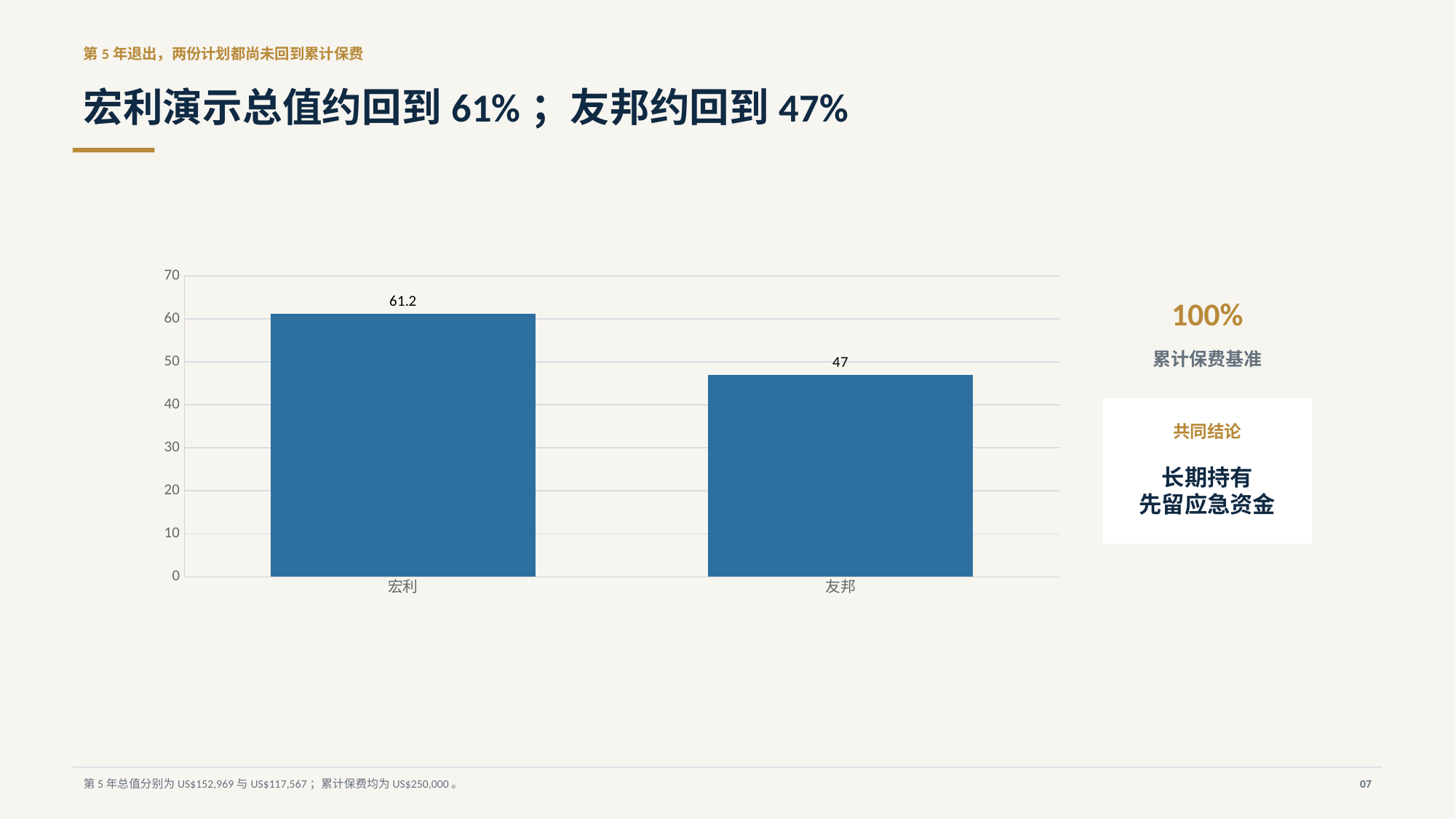

第5年退出，两份计划都尚未回到累计保费
宏利演示总值约回到61%；友邦约回到47%

### Chart

| Category | 第5年总值占累计保费 |
|---|---|
| 宏利 | 61.2 |
| 友邦 | 47.0 |
100%
累计保费基准

共同结论
长期持有
先留应急资金

第5年总值分别为US$152,969与US$117,567；累计保费均为US$250,000。
07